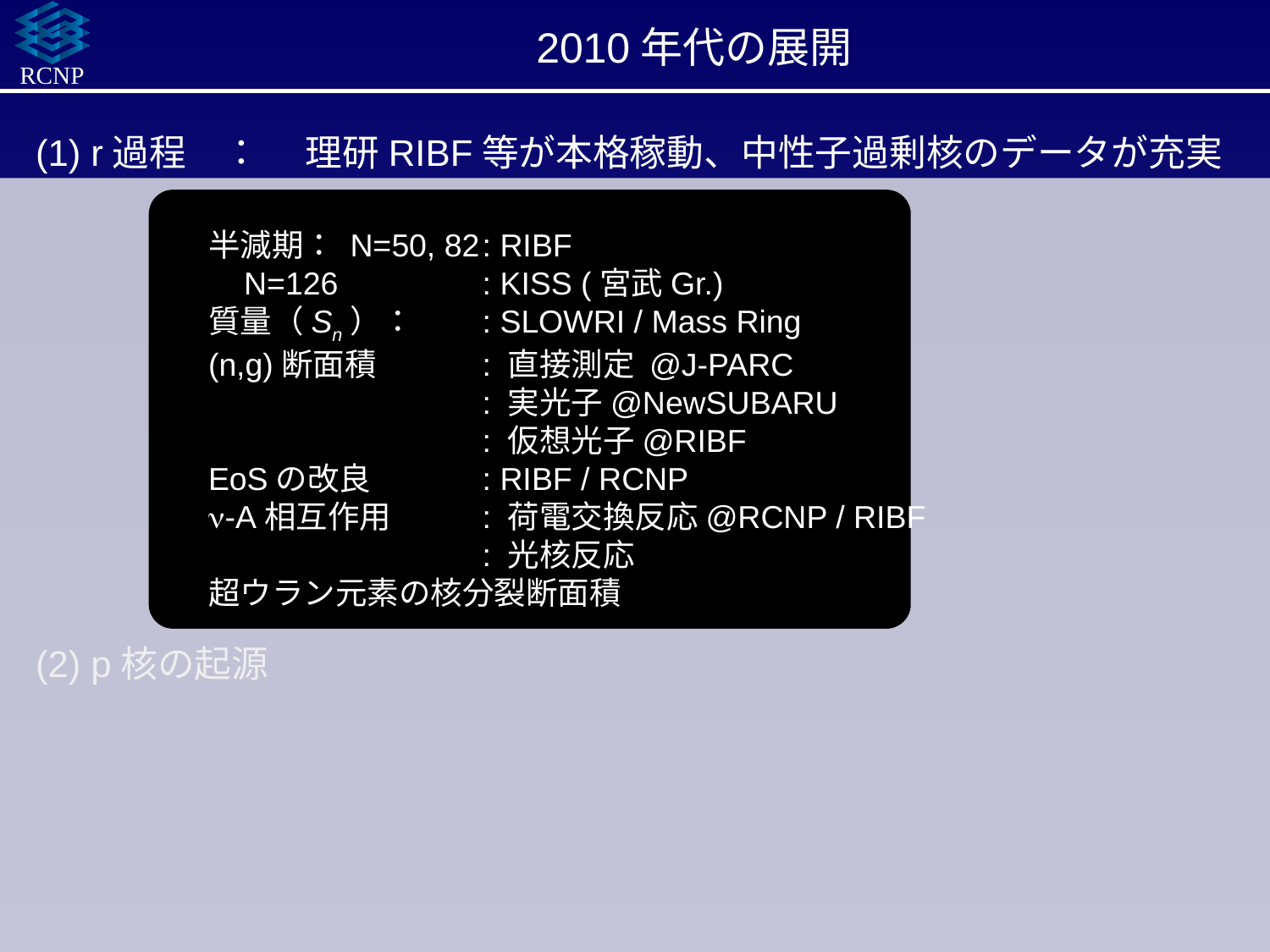

# 2010年代の展開
(1) r過程　：　 理研RIBF等が本格稼動、中性子過剰核のデータが充実

(2) p核の起源

半減期： N=50, 82	: RIBF
    N=126 	: KISS (宮武Gr.)
質量（Sn）： 	: SLOWRI / Mass Ring
(n,g)断面積	: 直接測定 @J-PARC
	: 実光子@NewSUBARU
	: 仮想光子@RIBF
EoSの改良	: RIBF / RCNP
ν-A相互作用	: 荷電交換反応@RCNP / RIBF
	: 光核反応
超ウラン元素の核分裂断面積